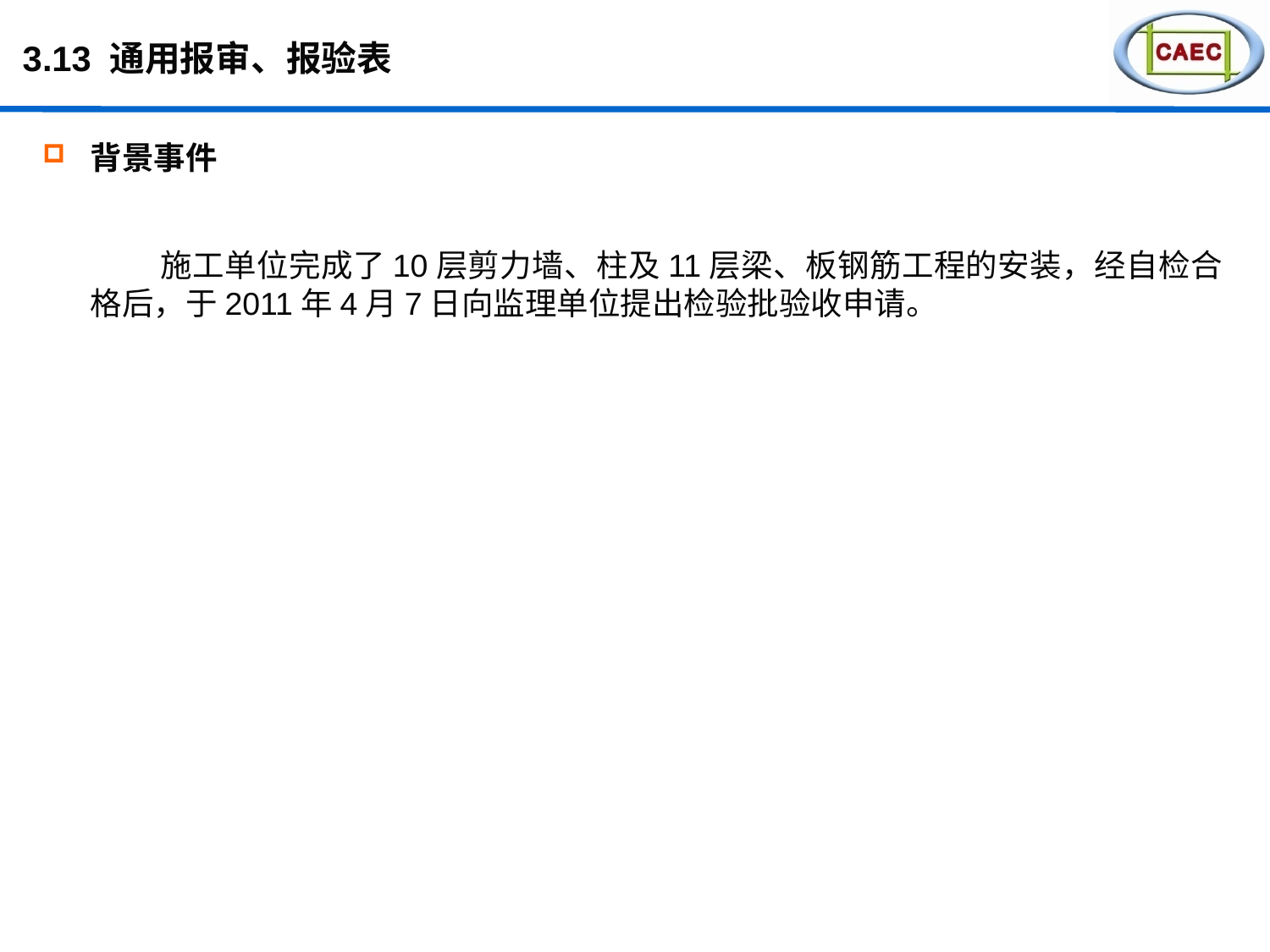

# 3.13 通用报审、报验表
背景事件

施工单位完成了10层剪力墙、柱及11层梁、板钢筋工程的安装，经自检合格后，于2011年4月7日向监理单位提出检验批验收申请。